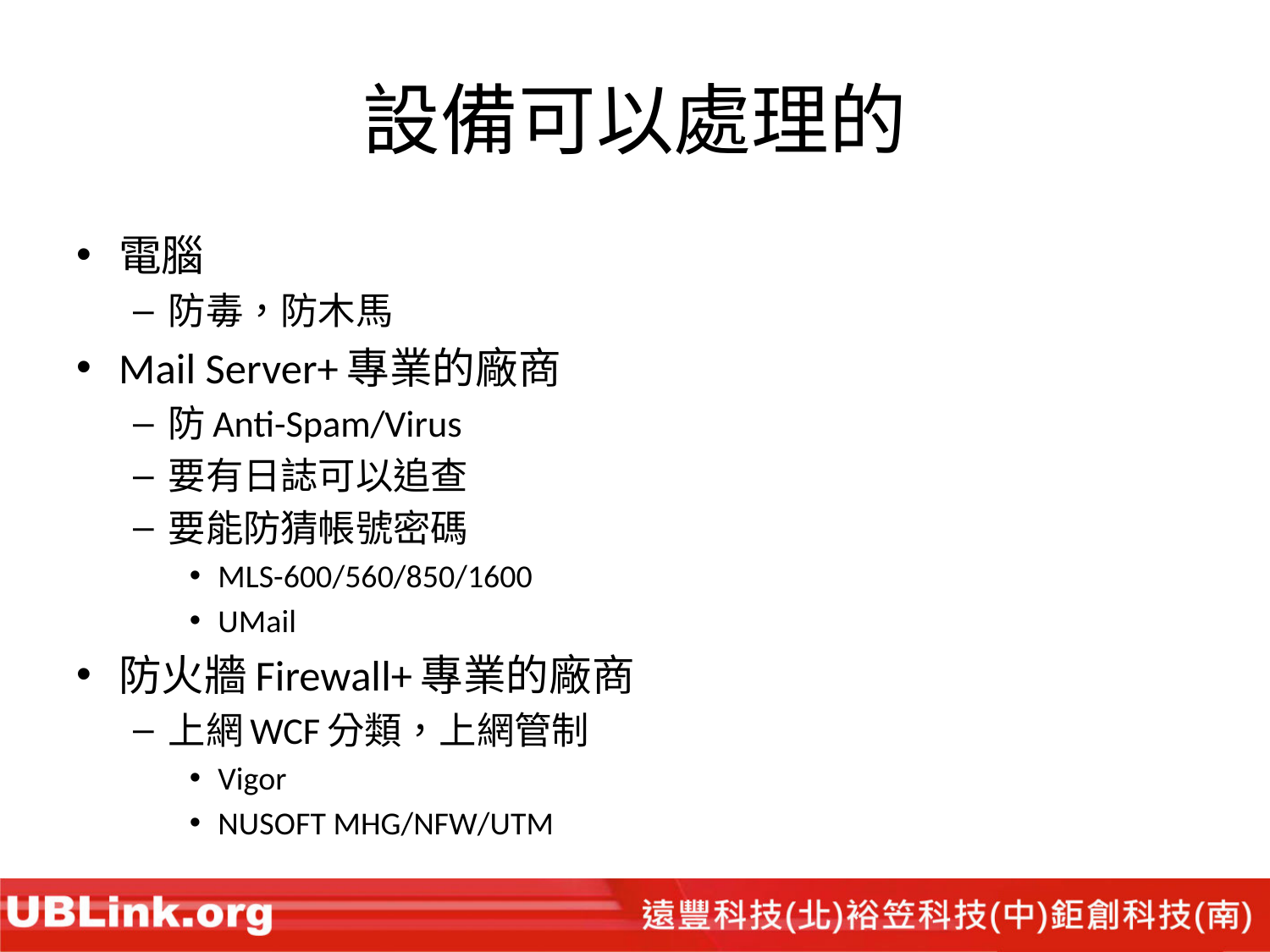

# 設備可以處理的
電腦
防毒，防木馬
Mail Server+專業的廠商
防Anti-Spam/Virus
要有日誌可以追查
要能防猜帳號密碼
MLS-600/560/850/1600
UMail
防火牆Firewall+專業的廠商
上網WCF分類，上網管制
Vigor
NUSOFT MHG/NFW/UTM